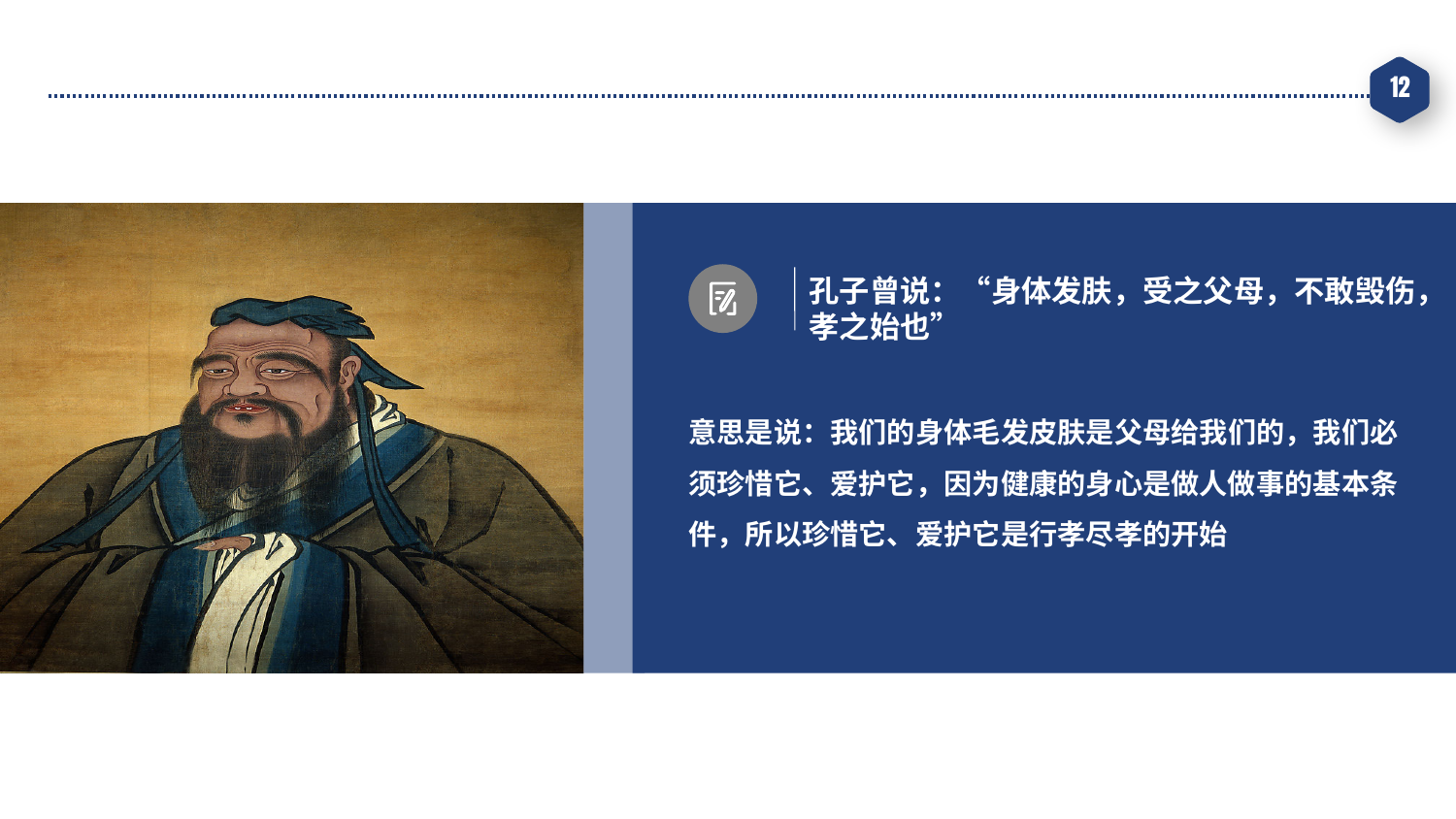

孔子曾说：“身体发肤，受之父母，不敢毁伤，孝之始也”

意思是说：我们的身体毛发皮肤是父母给我们的，我们必须珍惜它、爱护它，因为健康的身心是做人做事的基本条件，所以珍惜它、爱护它是行孝尽孝的开始